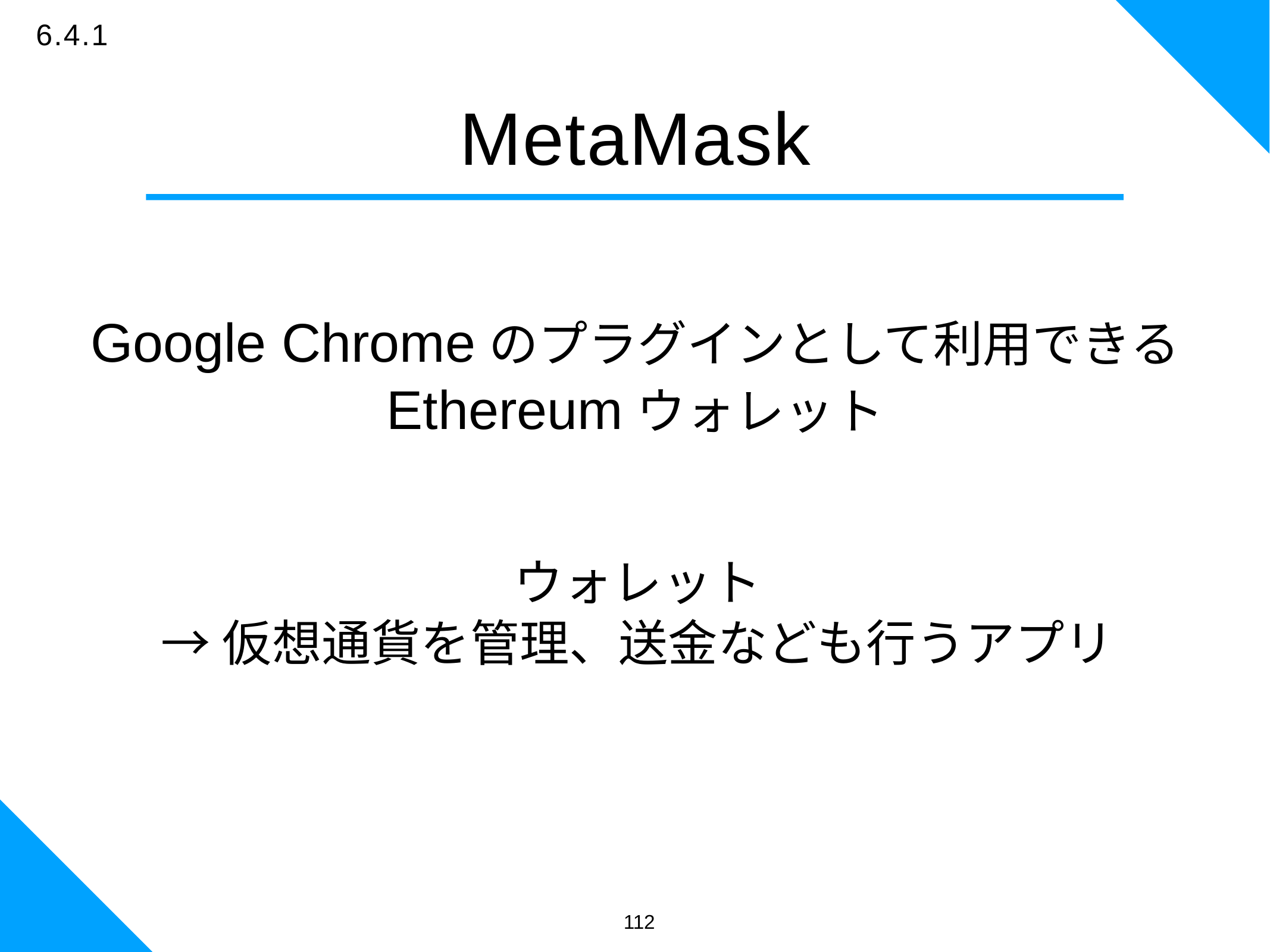

6.4.1
# MetaMask
Google Chromeのプラグインとして利用できる
Ethereumウォレット
ウォレット
→仮想通貨を管理、送金なども行うアプリ
112